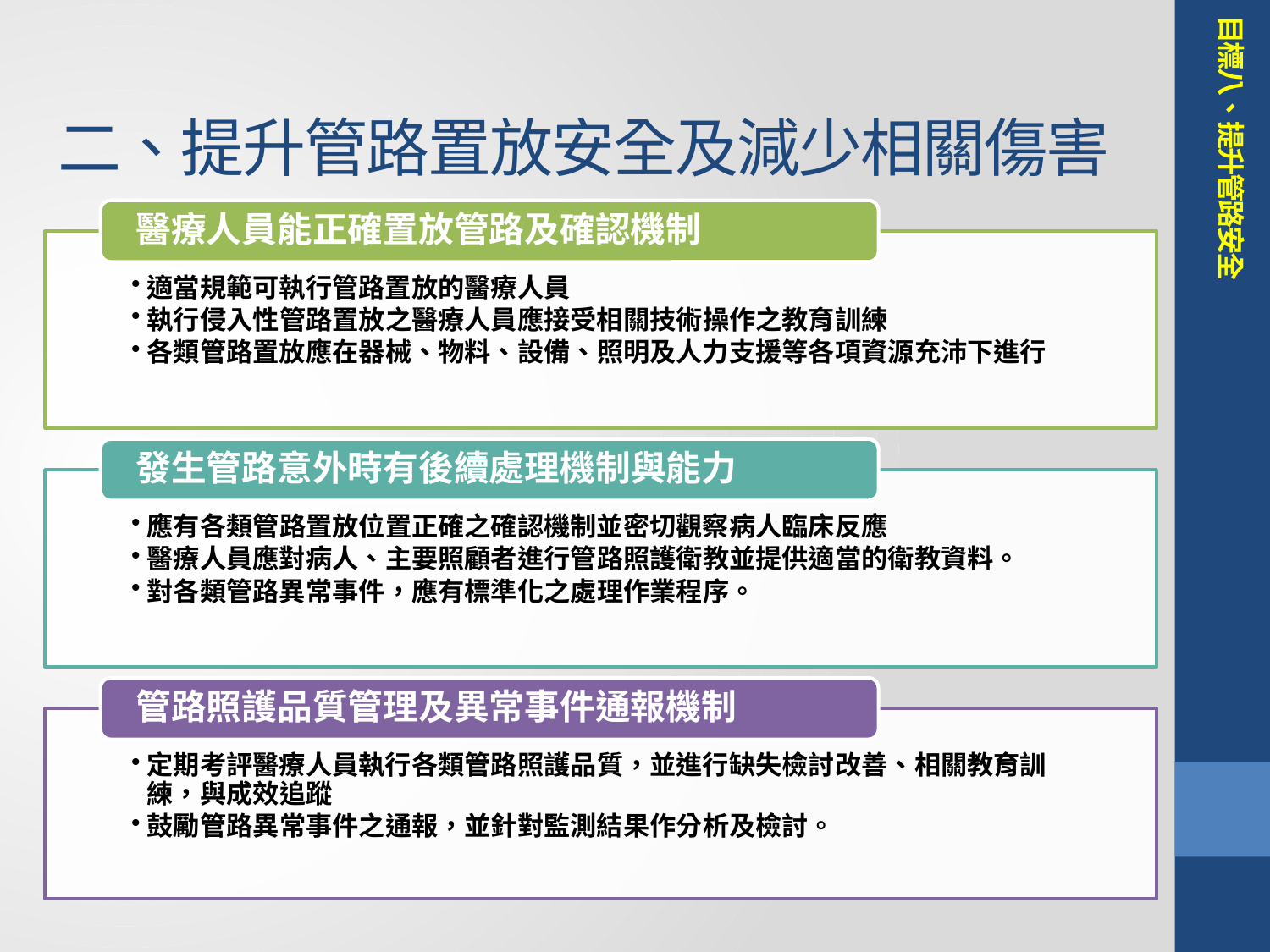

# 二、提升管路置放安全及減少相關傷害
適當規範可執行管路置放的醫療人員
執行侵入性管路置放之醫療人員應接受相關技術操作之教育訓練
各類管路置放應在器械、物料、設備、照明及人力支援等各項資源充沛下進行
醫療人員能正確置放管路及確認機制
應有各類管路置放位置正確之確認機制並密切觀察病人臨床反應
醫療人員應對病人、主要照顧者進行管路照護衛教並提供適當的衛教資料。
對各類管路異常事件，應有標準化之處理作業程序。
發生管路意外時有後續處理機制與能力
定期考評醫療人員執行各類管路照護品質，並進行缺失檢討改善、相關教育訓練，與成效追蹤
鼓勵管路異常事件之通報，並針對監測結果作分析及檢討。
管路照護品質管理及異常事件通報機制